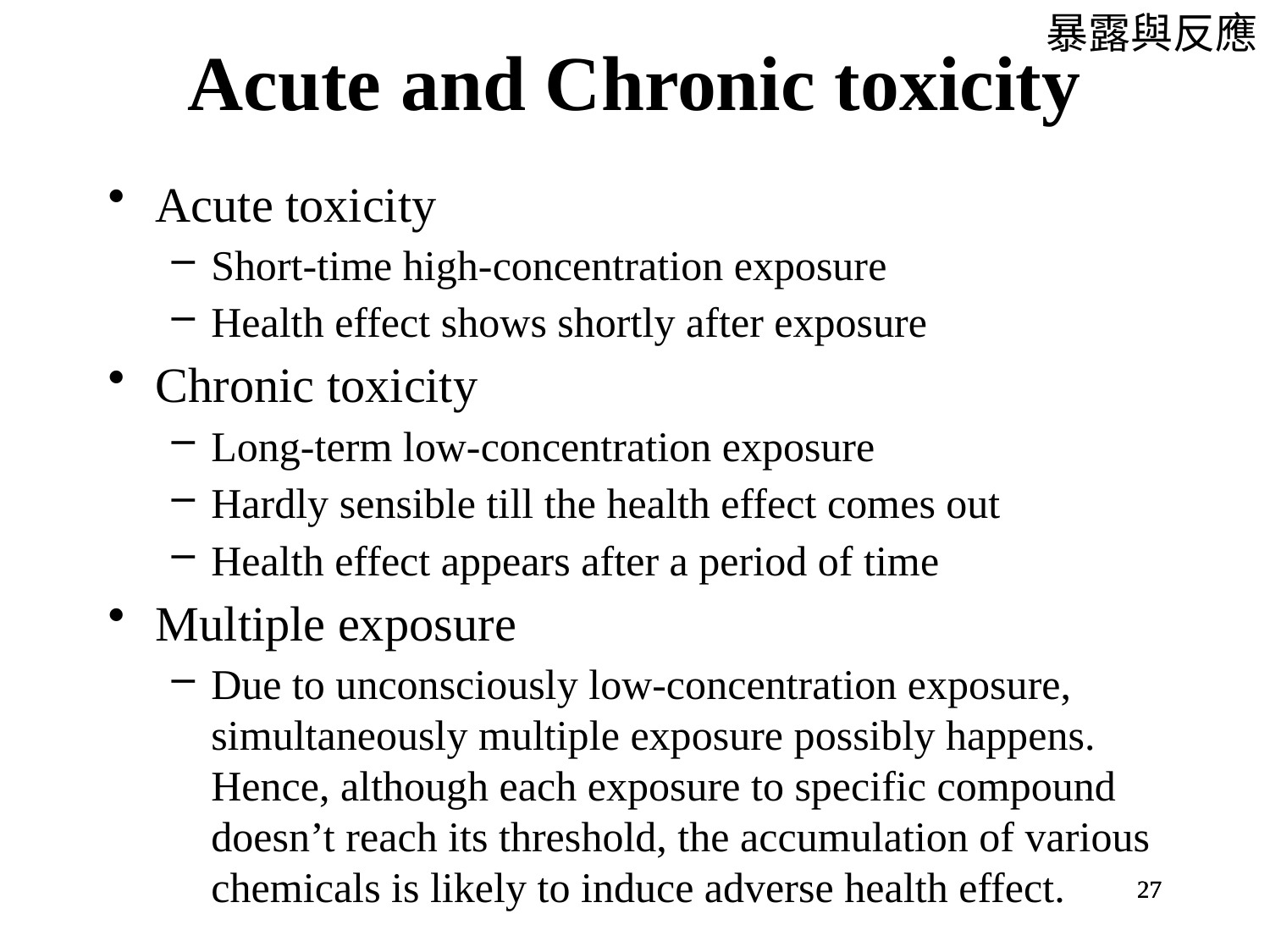

# Acute and Chronic toxicity
暴露與反應
Acute toxicity
Short-time high-concentration exposure
Health effect shows shortly after exposure
Chronic toxicity
Long-term low-concentration exposure
Hardly sensible till the health effect comes out
Health effect appears after a period of time
Multiple exposure
Due to unconsciously low-concentration exposure, simultaneously multiple exposure possibly happens. Hence, although each exposure to specific compound doesn’t reach its threshold, the accumulation of various chemicals is likely to induce adverse health effect.
27
27
27